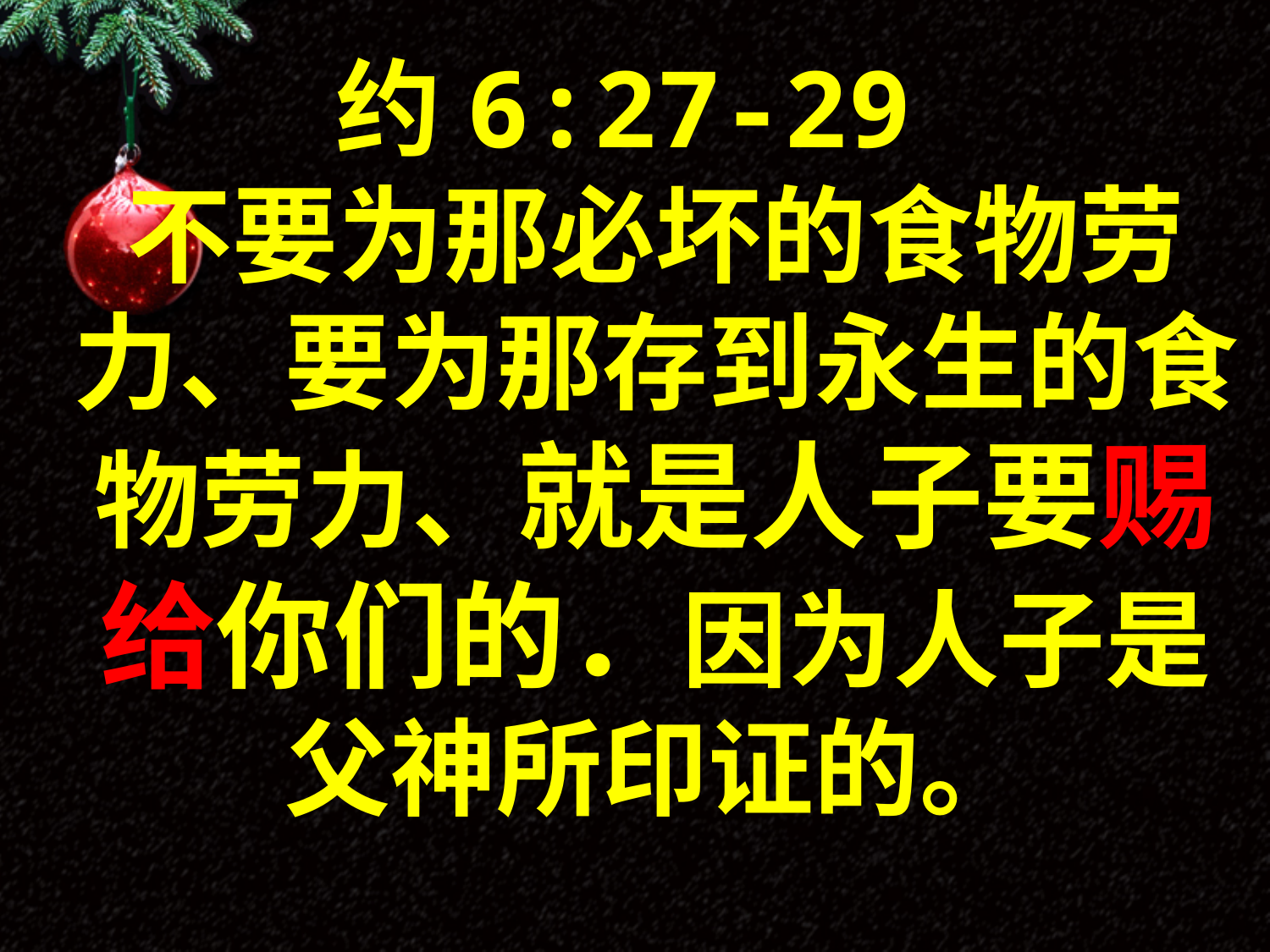

约6:27-29
不要为那必坏的食物劳力、要为那存到永生的食物劳力、就是人子要赐给你们的．因为人子是父神所印证的。